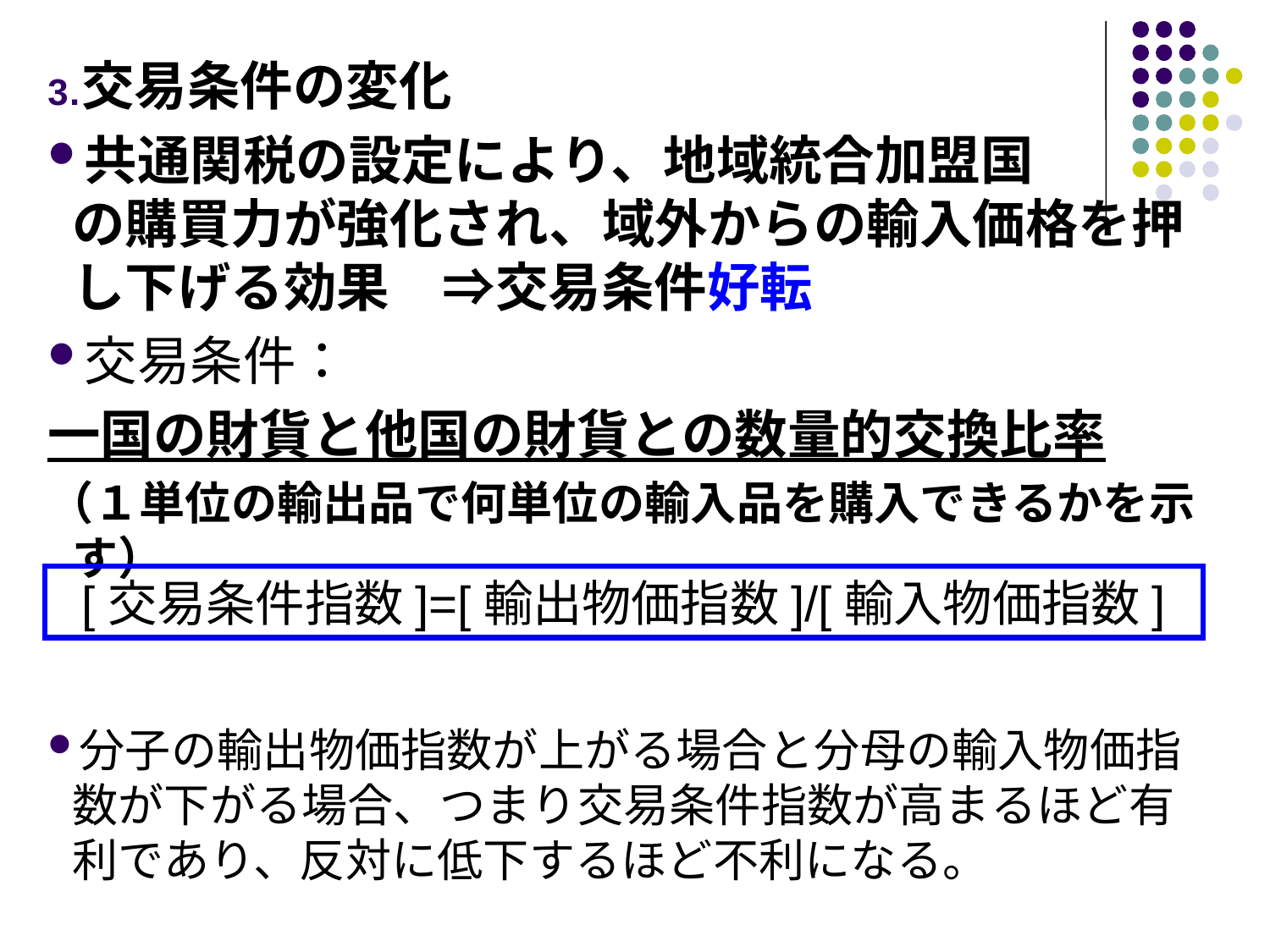

交易条件の変化
共通関税の設定により、地域統合加盟国
の購買力が強化され、域外からの輸入価格を押し下げる効果　⇒交易条件好転
交易条件：
一国の財貨と他国の財貨との数量的交換比率
（１単位の輸出品で何単位の輸入品を購入できるかを示す）

分子の輸出物価指数が上がる場合と分母の輸入物価指数が下がる場合、つまり交易条件指数が高まるほど有利であり、反対に低下するほど不利になる。

[交易条件指数]=[輸出物価指数]/[輸入物価指数]